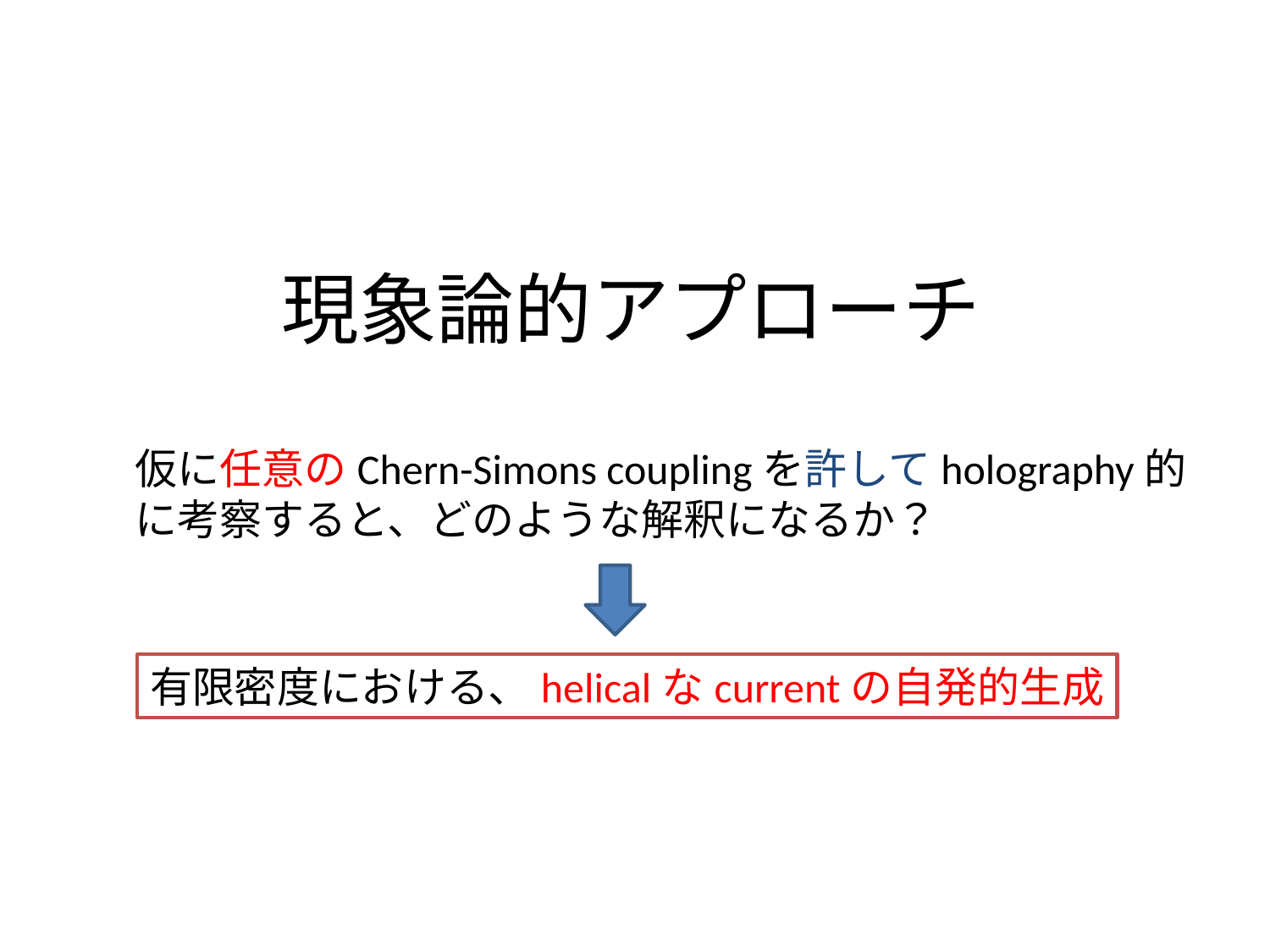

# 現象論的アプローチ
仮に任意のChern-Simons couplingを許してholography的
に考察すると、どのような解釈になるか？

有限密度における、helicalなcurrentの自発的生成